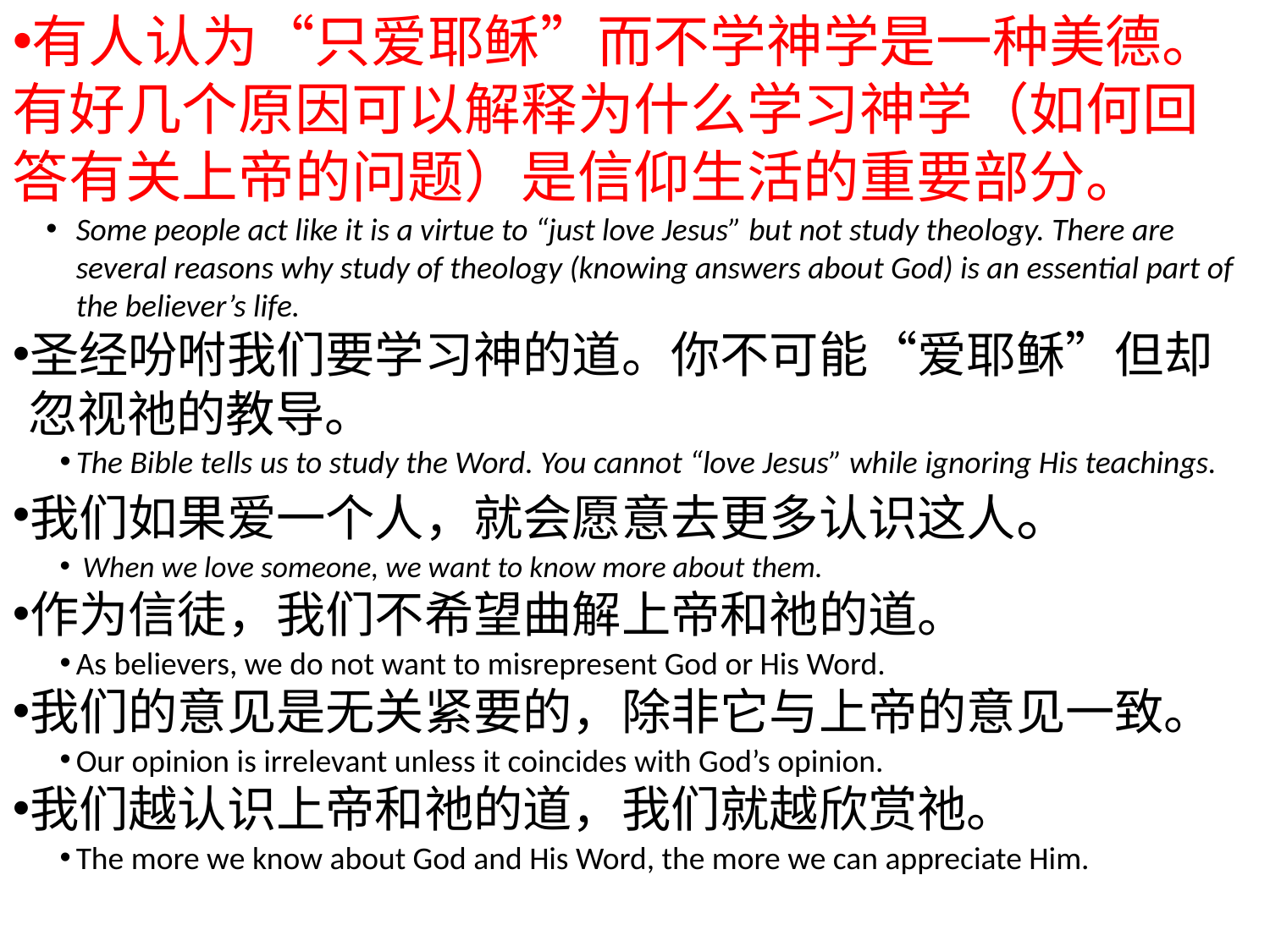

有人认为“只爱耶稣”而不学神学是一种美德。有好几个原因可以解释为什么学习神学（如何回答有关上帝的问题）是信仰生活的重要部分。
Some people act like it is a virtue to “just love Jesus” but not study theology. There are several reasons why study of theology (knowing answers about God) is an essential part of the believer’s life.
圣经吩咐我们要学习神的道。你不可能“爱耶稣”但却忽视祂的教导。
The Bible tells us to study the Word. You cannot “love Jesus” while ignoring His teachings.
我们如果爱一个人，就会愿意去更多认识这人。
 When we love someone, we want to know more about them.
作为信徒，我们不希望曲解上帝和祂的道。
As believers, we do not want to misrepresent God or His Word.
我们的意见是无关紧要的，除非它与上帝的意见一致。
Our opinion is irrelevant unless it coincides with God’s opinion.
我们越认识上帝和祂的道，我们就越欣赏祂。
The more we know about God and His Word, the more we can appreciate Him.